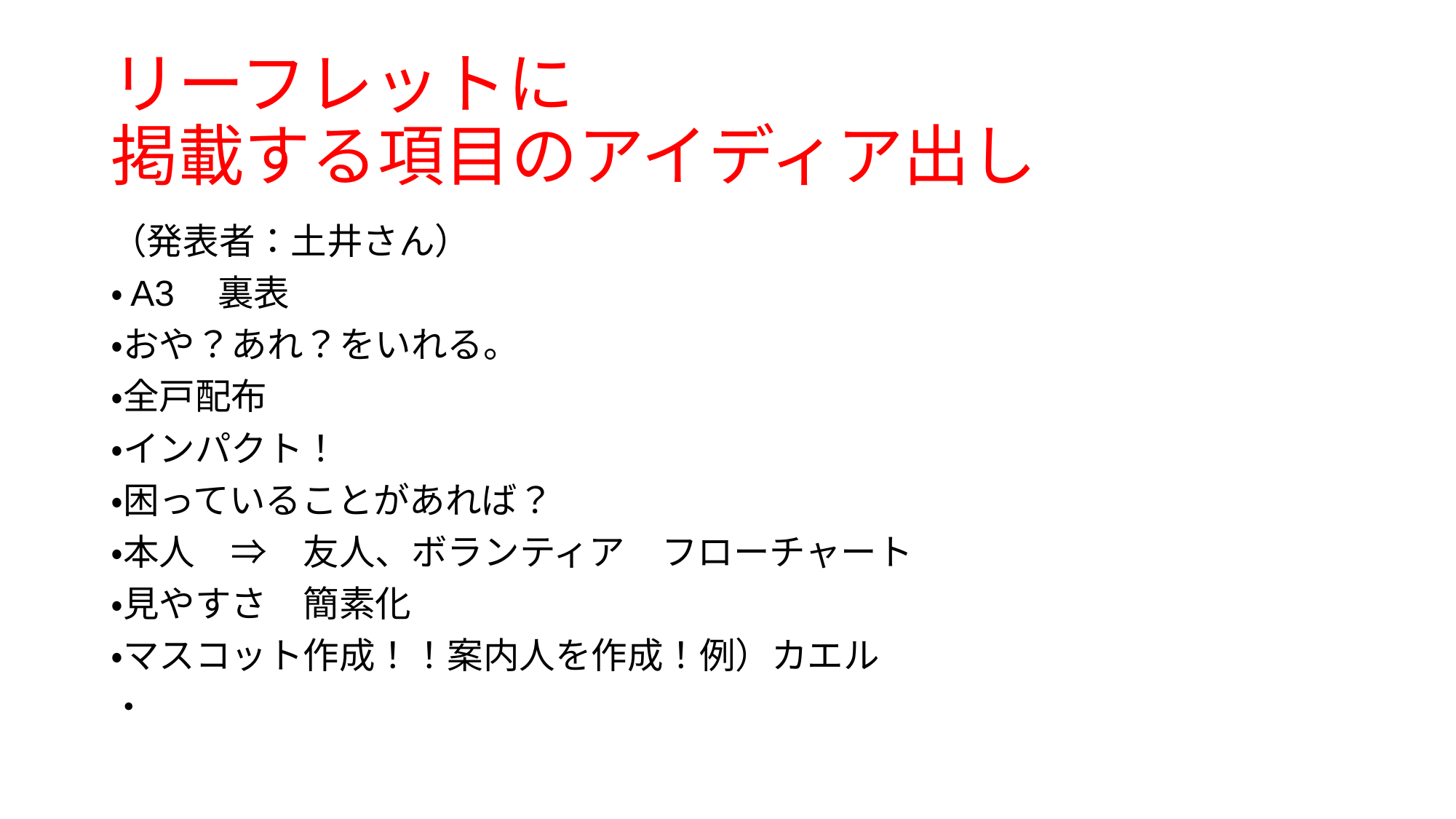

# リーフレットに 掲載する項目のアイディア出し
（発表者：土井さん）
・A3　裏表
・おや？あれ？をいれる。
・全戸配布
・インパクト！
・困っていることがあれば？
・本人　⇒　友人、ボランティア　フローチャート
・見やすさ　簡素化
・マスコット作成！！案内人を作成！例）カエル
・